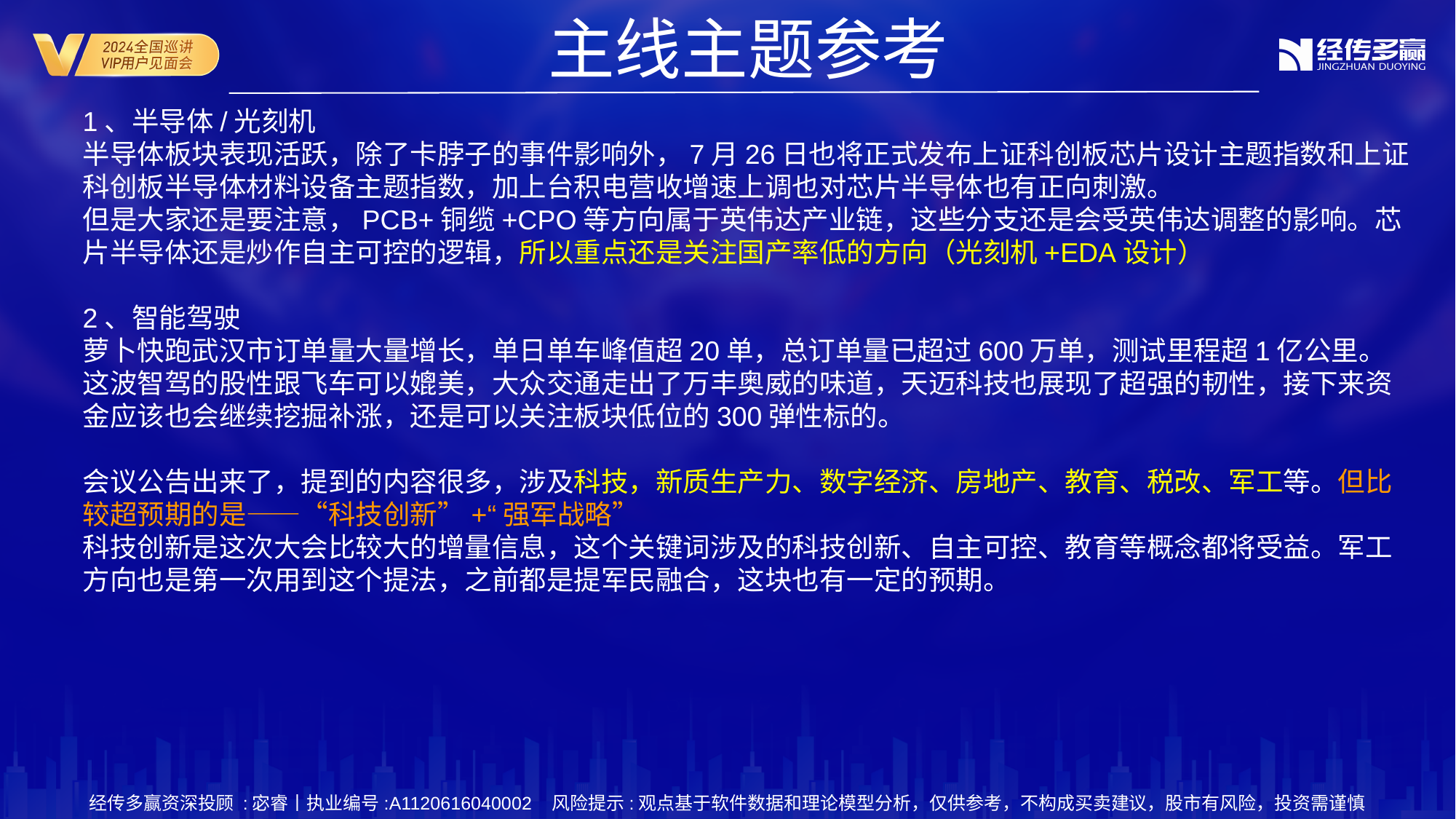

主线主题参考
1、半导体/光刻机
半导体板块表现活跃，除了卡脖子的事件影响外，7月26日也将正式发布上证科创板芯片设计主题指数和上证科创板半导体材料设备主题指数，加上台积电营收增速上调也对芯片半导体也有正向刺激。
但是大家还是要注意，PCB+铜缆+CPO等方向属于英伟达产业链，这些分支还是会受英伟达调整的影响。芯片半导体还是炒作自主可控的逻辑，所以重点还是关注国产率低的方向（光刻机+EDA设计）

2、智能驾驶
萝卜快跑武汉市订单量大量增长，单日单车峰值超20单，总订单量已超过600万单，测试里程超1亿公里。
这波智驾的股性跟飞车可以媲美，大众交通走出了万丰奥威的味道，天迈科技也展现了超强的韧性，接下来资金应该也会继续挖掘补涨，还是可以关注板块低位的300弹性标的。

会议公告出来了，提到的内容很多，涉及科技，新质生产力、数字经济、房地产、教育、税改、军工等。但比较超预期的是——“科技创新”+“强军战略”
科技创新是这次大会比较大的增量信息，这个关键词涉及的科技创新、自主可控、教育等概念都将受益。军工方向也是第一次用到这个提法，之前都是提军民融合，这块也有一定的预期。
经传多赢资深投顾 :宓睿丨执业编号:A1120616040002   风险提示:观点基于软件数据和理论模型分析，仅供参考，不构成买卖建议，股市有风险，投资需谨慎